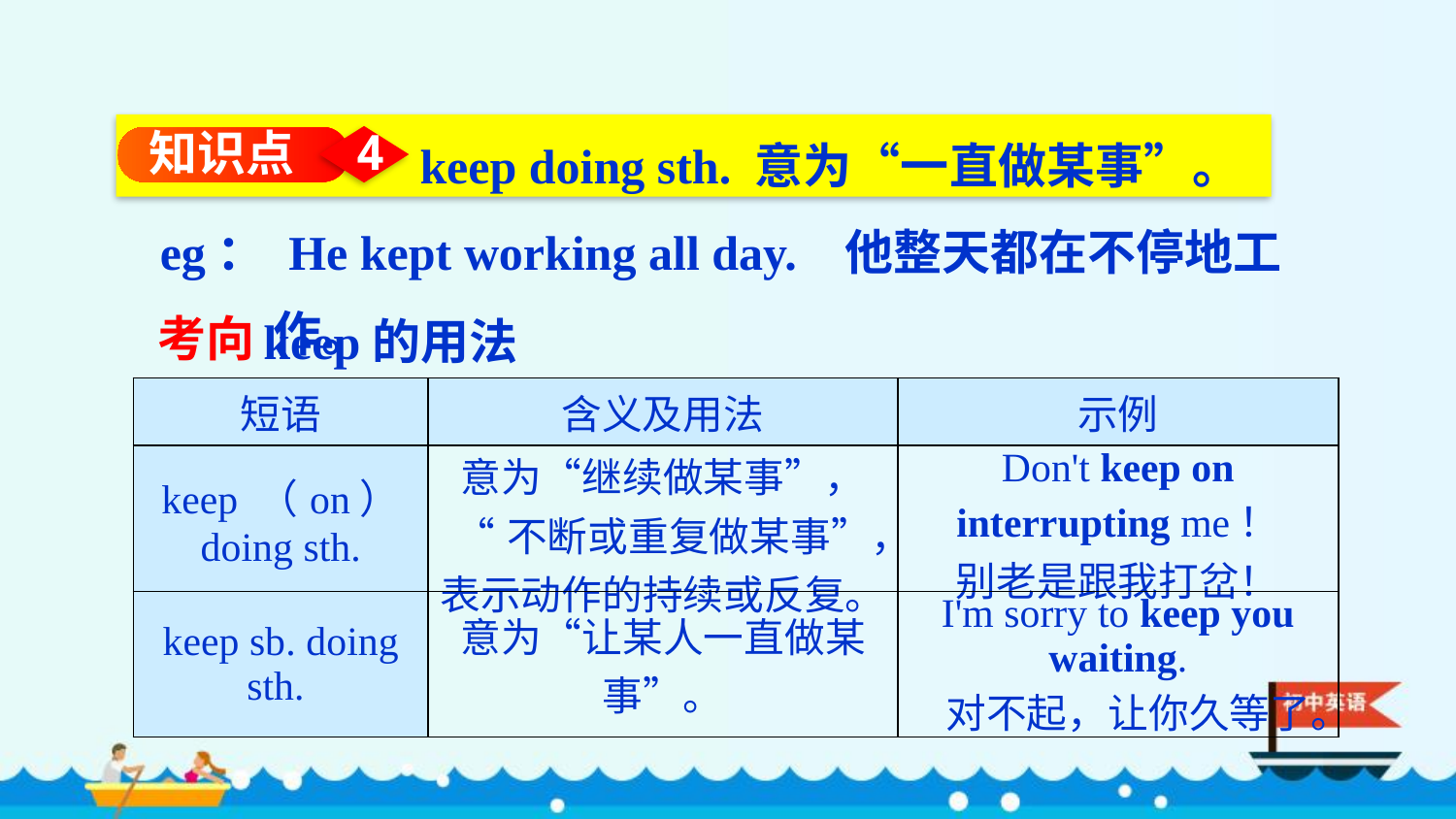

keep doing sth. 意为“一直做某事”。

知识点
4

eg： He kept working all day.   他整天都在不停地工作。
keep的用法
考向
| 短语 | 含义及用法 | 示例 |
| --- | --- | --- |
| keep （on） doing sth. | 意为“继续做某事”， “不断或重复做某事”，表示动作的持续或反复。 | Don't keep on interrupting me！ 别老是跟我打岔！ |
| keep sb. do­ing sth. | 意为“让某人一直做某事”。 | I'm sorry to keep you waiting. 对不起，让你久等了。 |